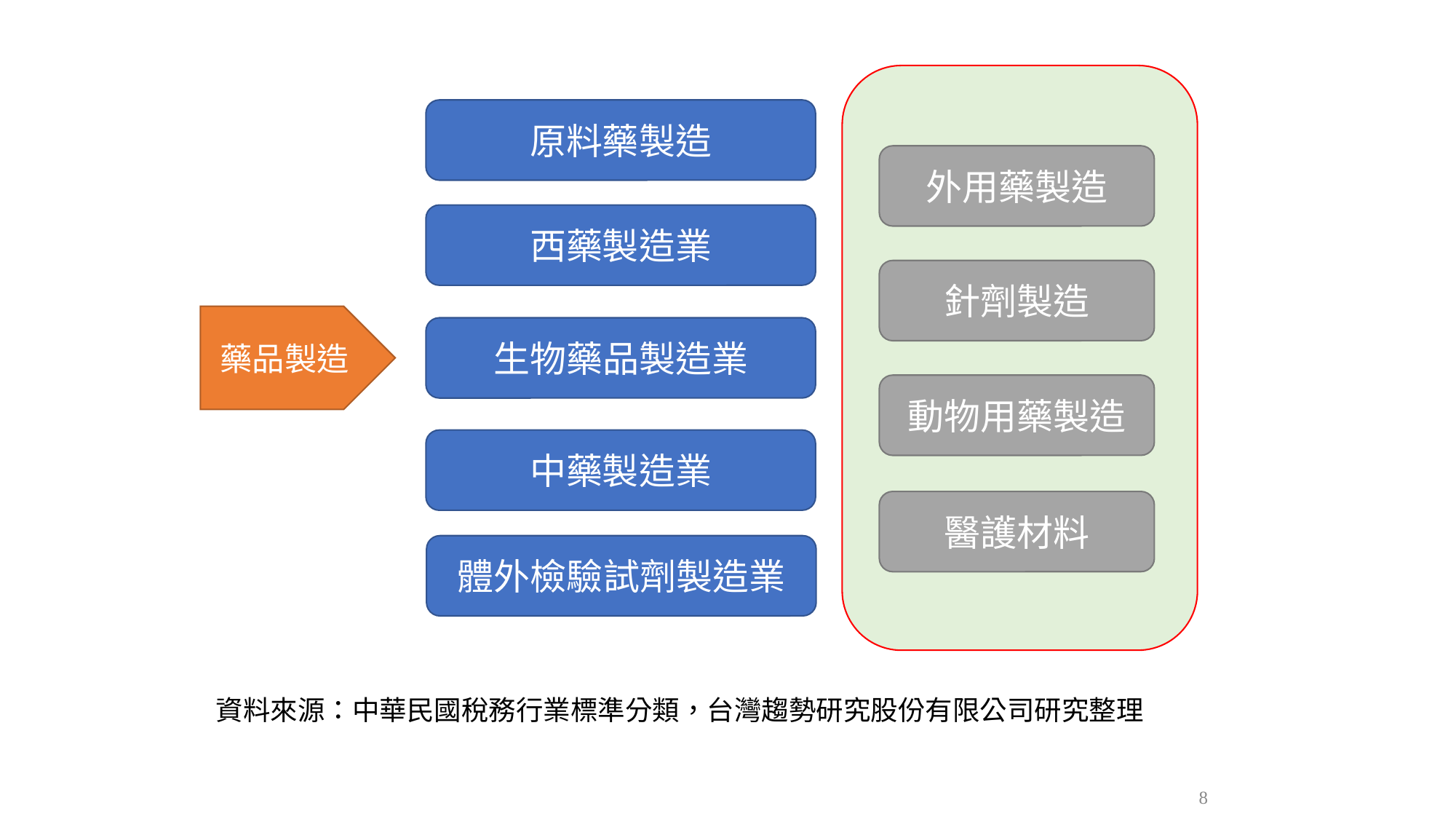

原料藥製造
外用藥製造
西藥製造業
針劑製造
藥品製造
生物藥品製造業
動物用藥製造
中藥製造業
醫護材料
體外檢驗試劑製造業
資料來源：中華民國稅務行業標準分類，台灣趨勢研究股份有限公司研究整理
8